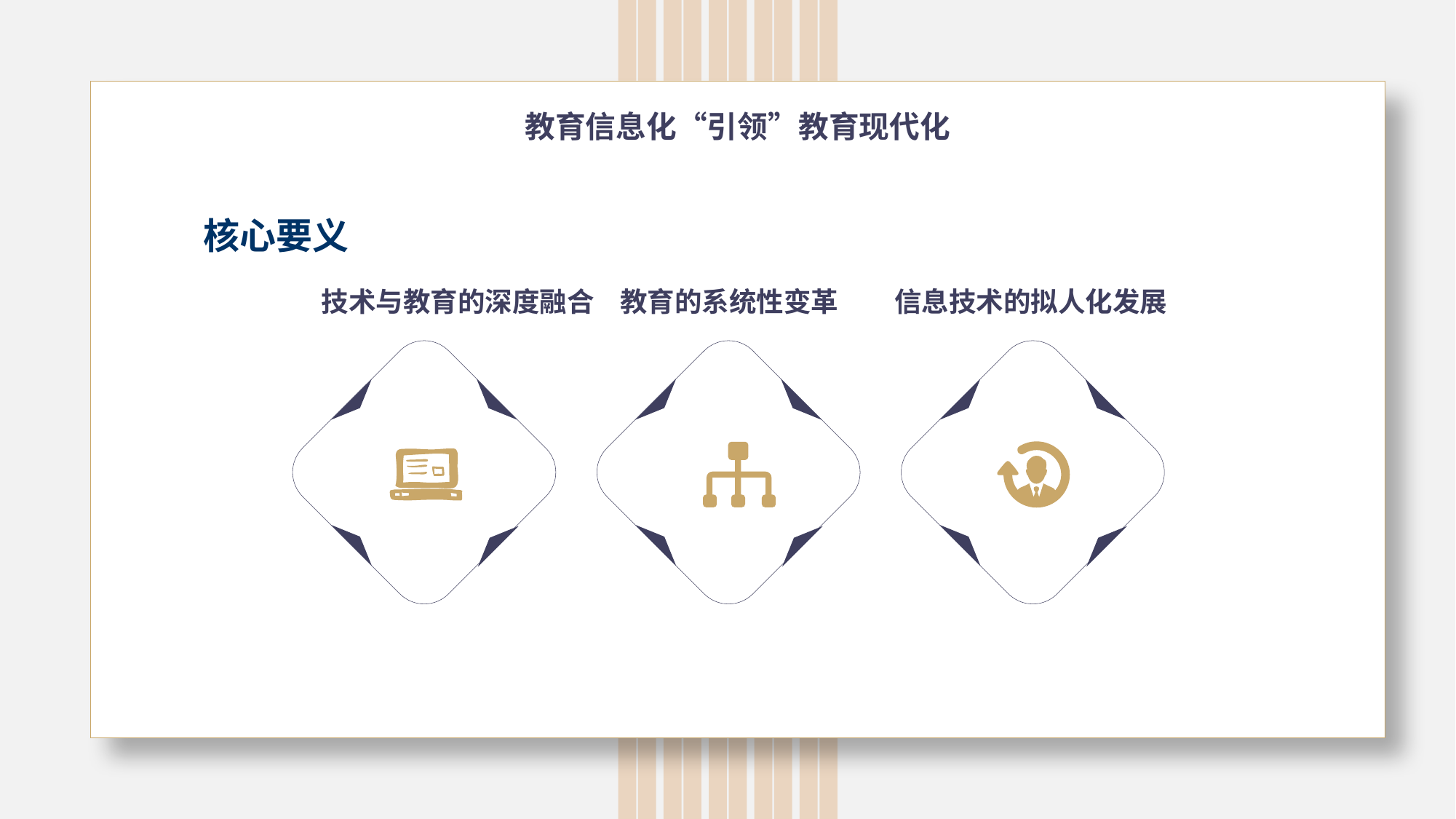

教育信息化“引领”教育现代化
核心要义
技术与教育的深度融合
教育的系统性变革
信息技术的拟人化发展

。